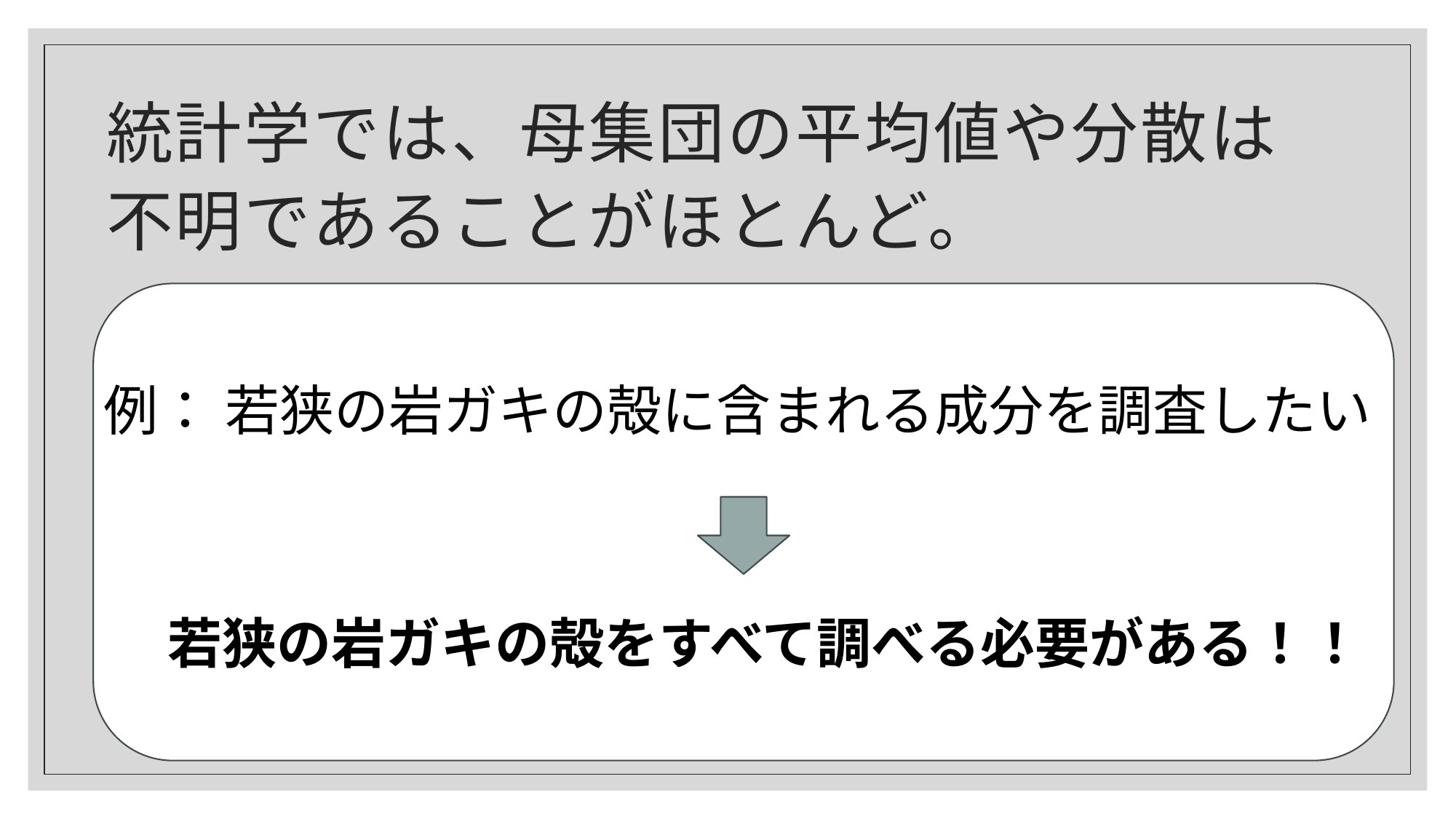

# 統計学では、母集団の平均値や分散は不明であることがほとんど。

例： 若狭の岩ガキの殻に含まれる成分を調査したい

若狭の岩ガキの殻をすべて調べる必要がある！！